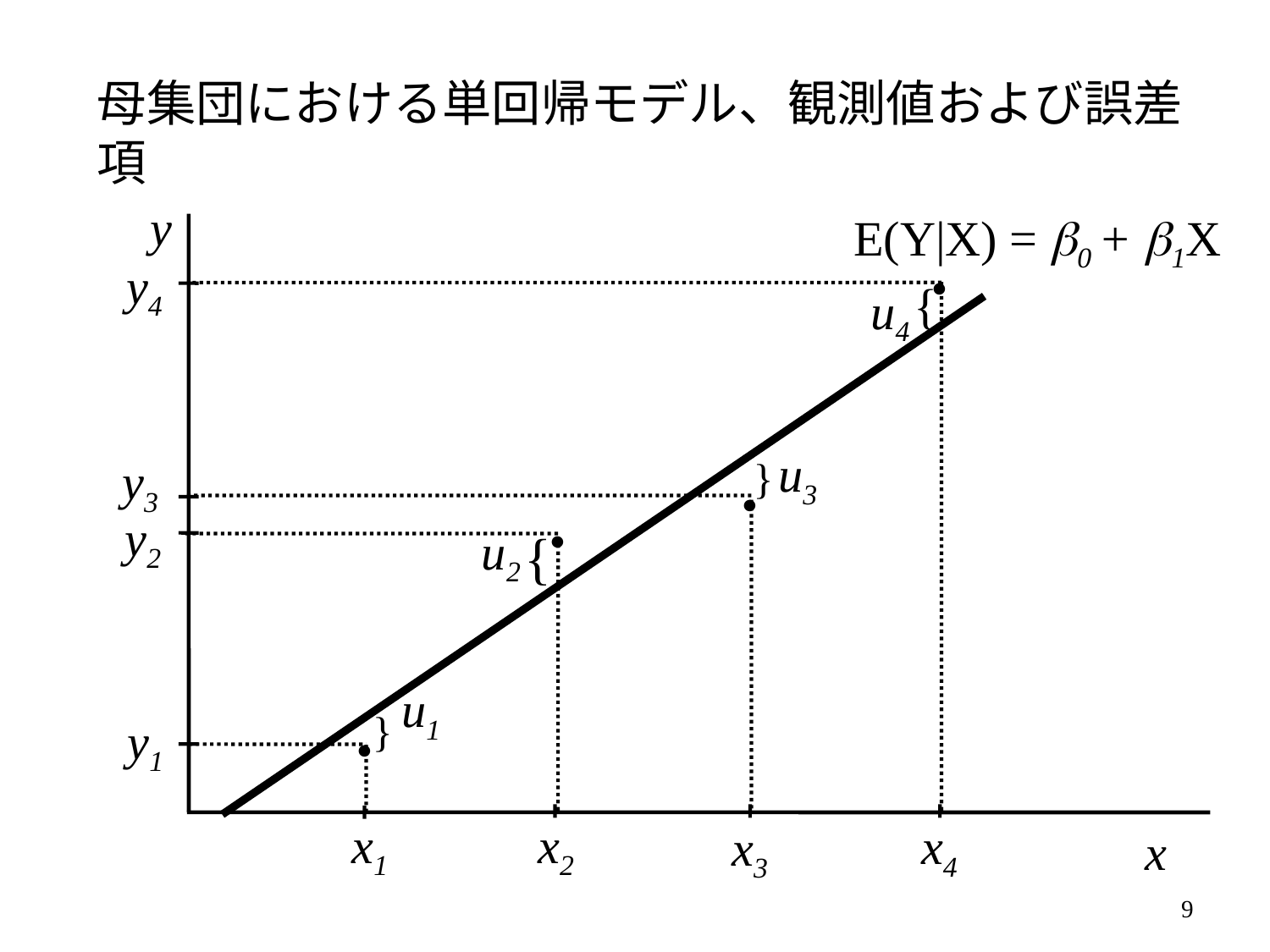

母集団における単回帰モデル、観測値および誤差項
y
E(Y|X) = β0 + β1X

.
y4
{
u4

.
u3
y3
}
.

y2
u2
{

u1
.
}
y1

x2
x1
x4
x3

x
9